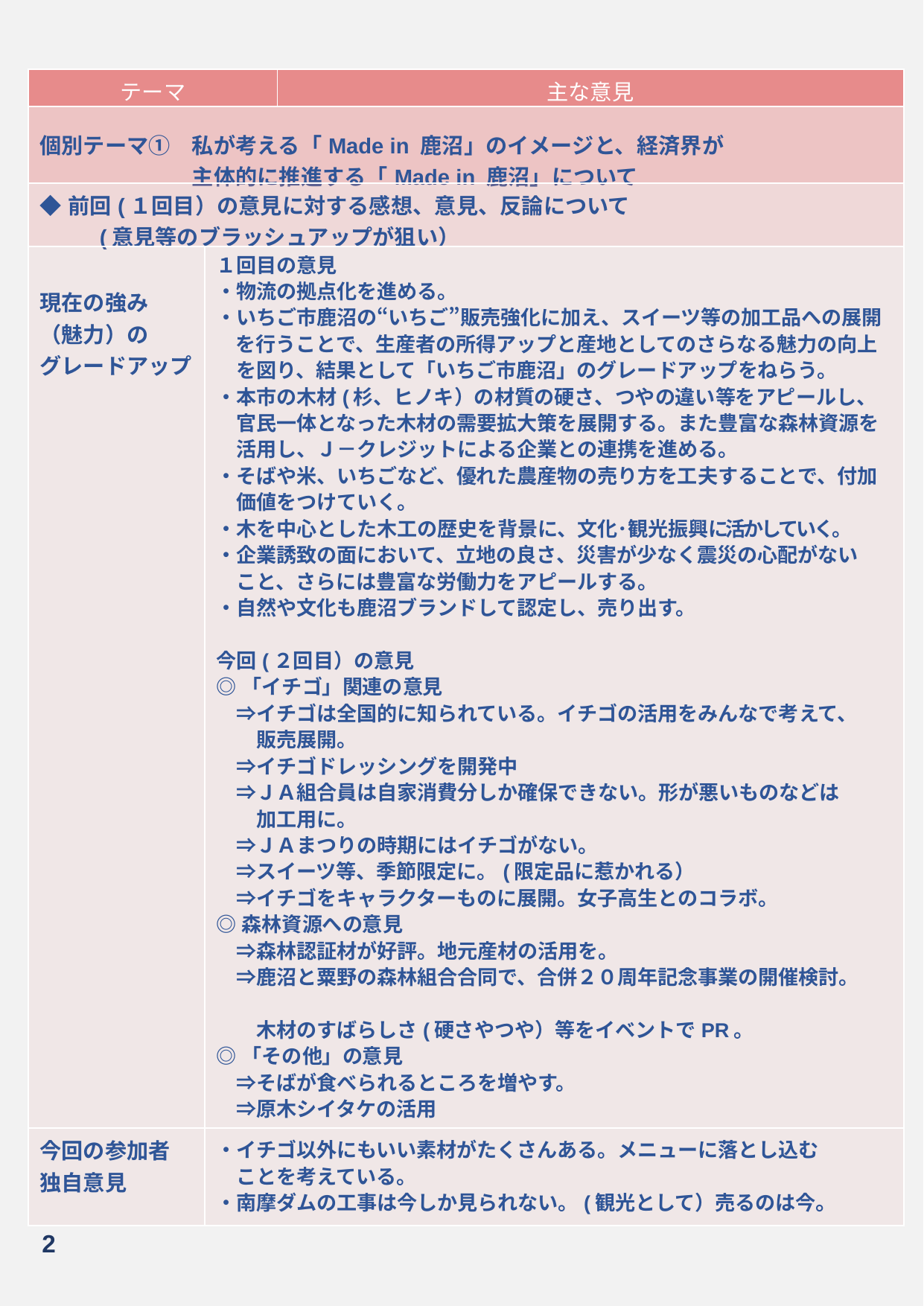

| テーマ |  | 主な意見 |
| --- | --- | --- |
| 個別テーマ①　私が考える「Made in 鹿沼」のイメージと、経済界が 　　　　　　　主体的に推進する「Made in 鹿沼」について |  |  |
| ◆前回(１回目）の意見に対する感想、意見、反論について　　　　 　　 (意見等のブラッシュアップが狙い） |  |  |
| 現在の強み （魅力）の グレードアップ | １回目の意見 ・物流の拠点化を進める。 ・いちご市鹿沼の“いちご”販売強化に加え、スイーツ等の加工品への展開 を行うことで、生産者の所得アップと産地としてのさらなる魅力の向上 　を図り、結果として「いちご市鹿沼」のグレードアップをねらう。 ・本市の木材(杉、ヒノキ）の材質の硬さ、つやの違い等をアピールし、 　官民一体となった木材の需要拡大策を展開する。また豊富な森林資源を 　活用し、Ｊ－クレジットによる企業との連携を進める。 ・そばや米、いちごなど、優れた農産物の売り方を工夫することで、付加 　価値をつけていく。 ・木を中心とした木工の歴史を背景に、文化･観光振興に活かしていく。 ・企業誘致の面において、立地の良さ、災害が少なく震災の心配がない 　こと、さらには豊富な労働力をアピールする。 ・自然や文化も鹿沼ブランドして認定し、売り出す。 今回(２回目）の意見 ◎「イチゴ」関連の意見 　⇒イチゴは全国的に知られている。イチゴの活用をみんなで考えて、 　　販売展開。 　⇒イチゴドレッシングを開発中 　⇒ＪＡ組合員は自家消費分しか確保できない。形が悪いものなどは 　　加工用に。 　⇒ＪＡまつりの時期にはイチゴがない。 　⇒スイーツ等、季節限定に。(限定品に惹かれる） 　⇒イチゴをキャラクターものに展開。女子高生とのコラボ。 ◎森林資源への意見 　⇒森林認証材が好評。地元産材の活用を。 　⇒鹿沼と粟野の森林組合合同で、合併２０周年記念事業の開催検討。　　 　　木材のすばらしさ(硬さやつや）等をイベントでPR。 ◎「その他」の意見 　⇒そばが食べられるところを増やす。 　⇒原木シイタケの活用 |  |
| 今回の参加者 独自意見 | ・イチゴ以外にもいい素材がたくさんある。メニューに落とし込む 　ことを考えている。 ・南摩ダムの工事は今しか見られない。(観光として）売るのは今。 |  |

2